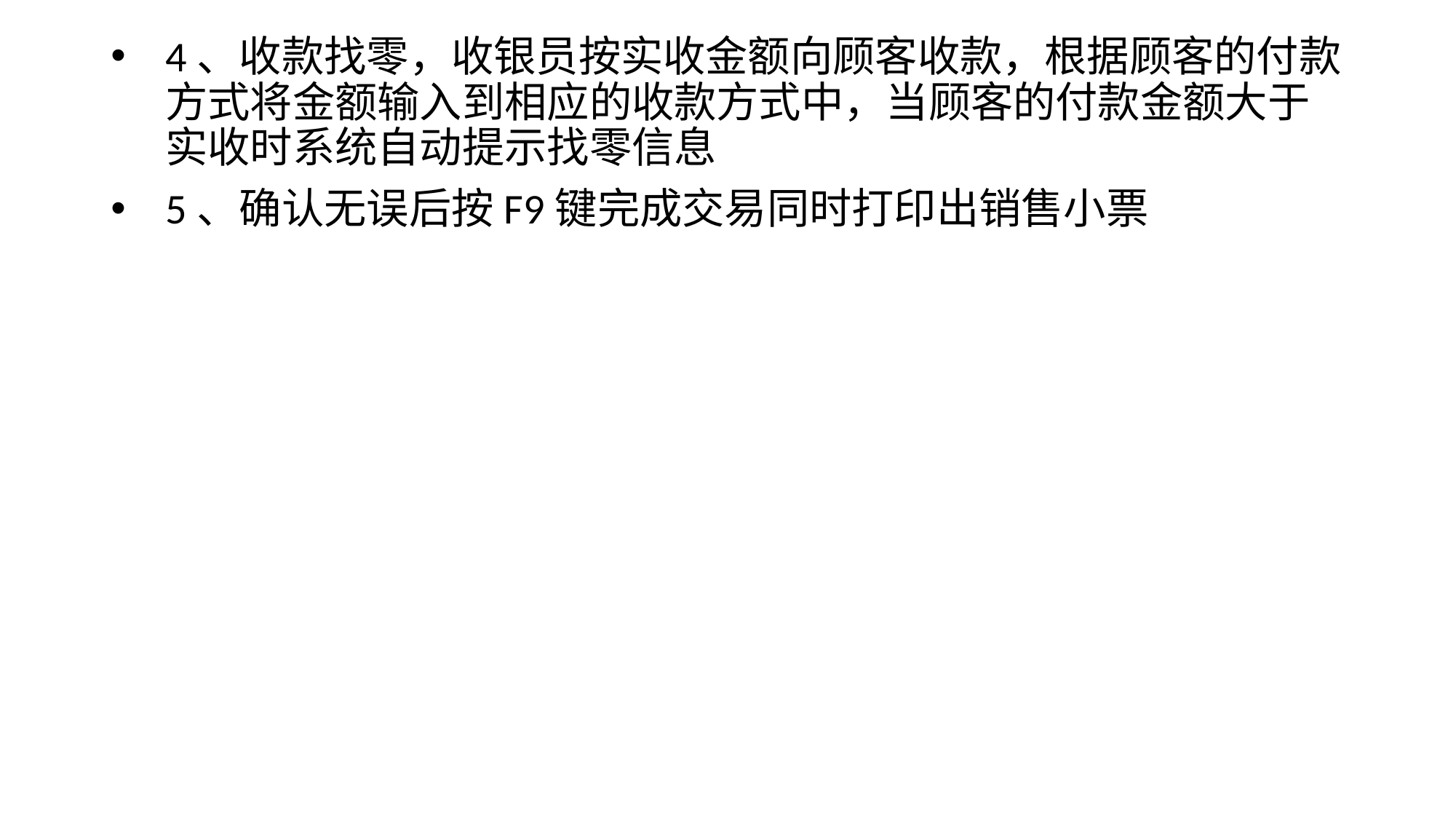

4、收款找零，收银员按实收金额向顾客收款，根据顾客的付款方式将金额输入到相应的收款方式中，当顾客的付款金额大于实收时系统自动提示找零信息
5、确认无误后按F9键完成交易同时打印出销售小票